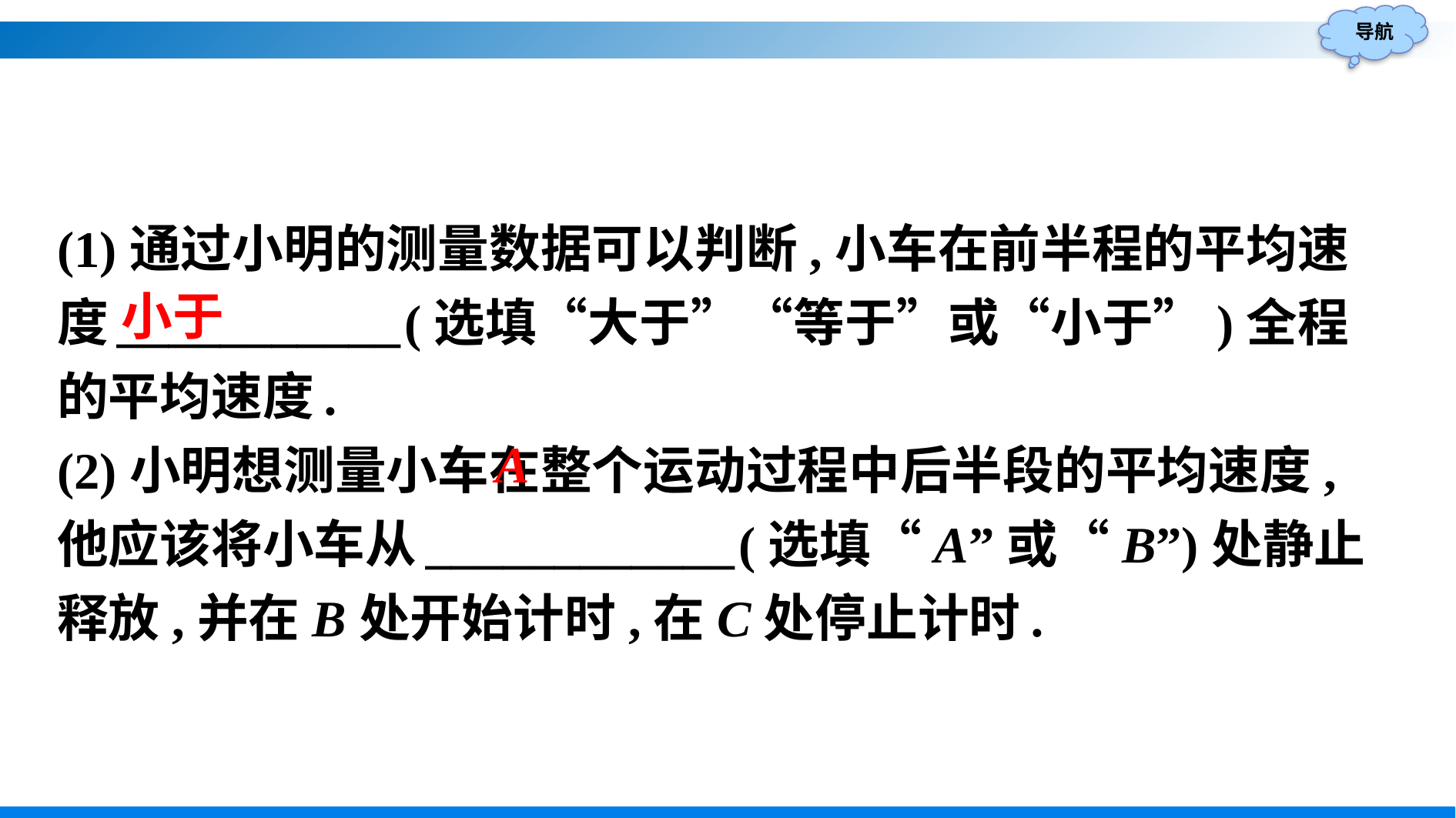

(1)通过小明的测量数据可以判断,小车在前半程的平均速度___________(选填“大于”“等于”或“小于”)全程的平均速度.
(2)小明想测量小车在整个运动过程中后半段的平均速度,他应该将小车从____________(选填“A”或“B”)处静止释放,并在B处开始计时,在C处停止计时.
小于
A